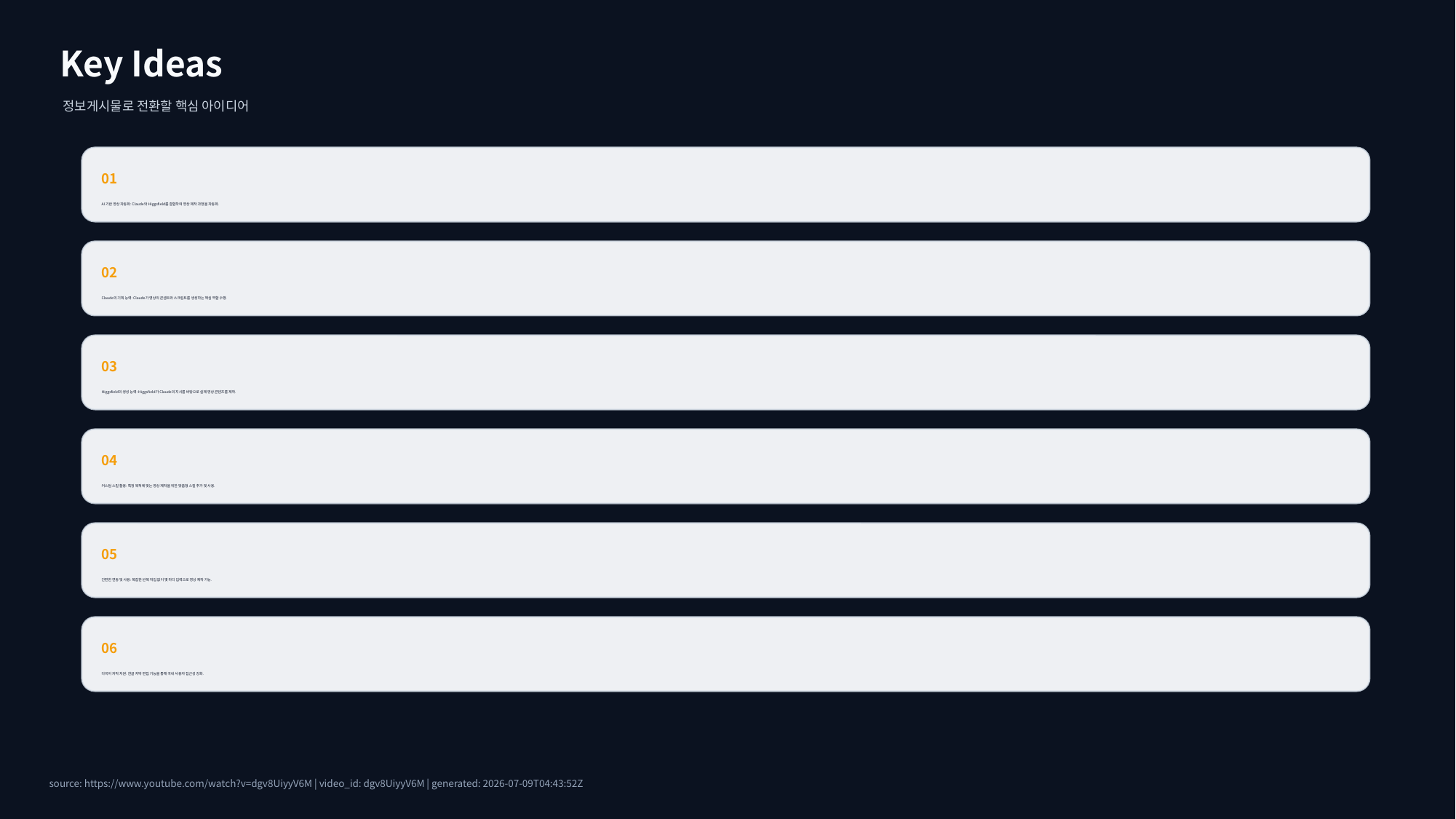

Key Ideas
정보게시물로 전환할 핵심 아이디어

01
AI 기반 영상 자동화: Claude와 Higgsfield를 결합하여 영상 제작 과정을 자동화.

02
Claude의 기획 능력: Claude가 영상의 콘셉트와 스크립트를 생성하는 핵심 역할 수행.

03
Higgsfield의 생성 능력: Higgsfield가 Claude의 지시를 바탕으로 실제 영상 콘텐츠를 제작.

04
커스텀 스킬 활용: 특정 목적에 맞는 영상 제작을 위한 맞춤형 스킬 추가 및 사용.

05
간편한 연동 및 사용: 복잡한 반복 작업 없이 몇 마디 입력으로 영상 제작 가능.

06
다국어 자막 지원: 한글 자막 편집 기능을 통해 국내 사용자 접근성 강화.
source: https://www.youtube.com/watch?v=dgv8UiyyV6M | video_id: dgv8UiyyV6M | generated: 2026-07-09T04:43:52Z